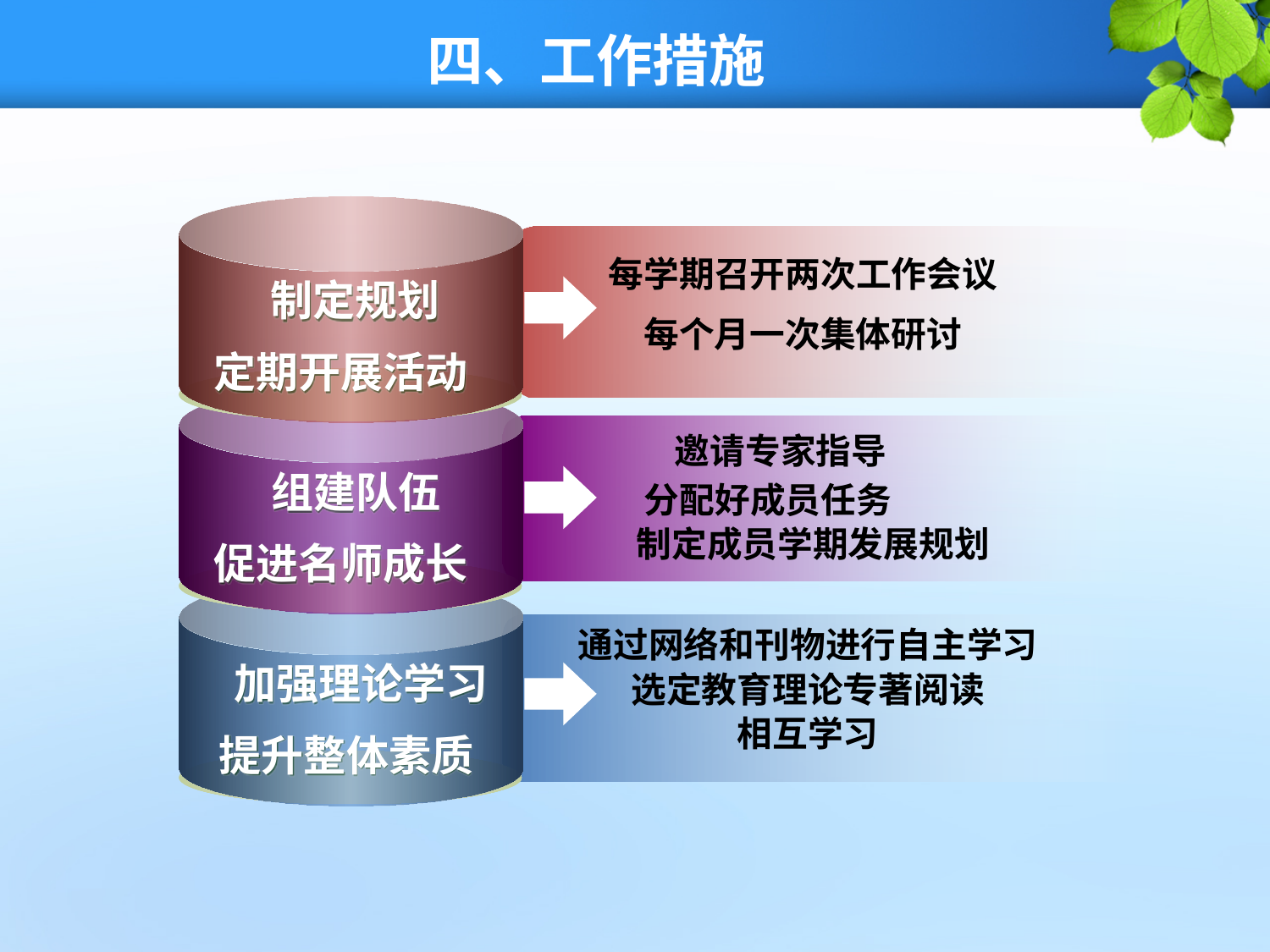

# 四、工作措施

每学期召开两次工作会议
每个月一次集体研讨
  制定规划
定期开展活动

     邀请专家指导
      分配好成员任务
     制定成员学期发展规划

  组建队伍
促进名师成长

  加强理论学习
提升整体素质

通过网络和刊物进行自主学习
选定教育理论专著阅读
相互学习